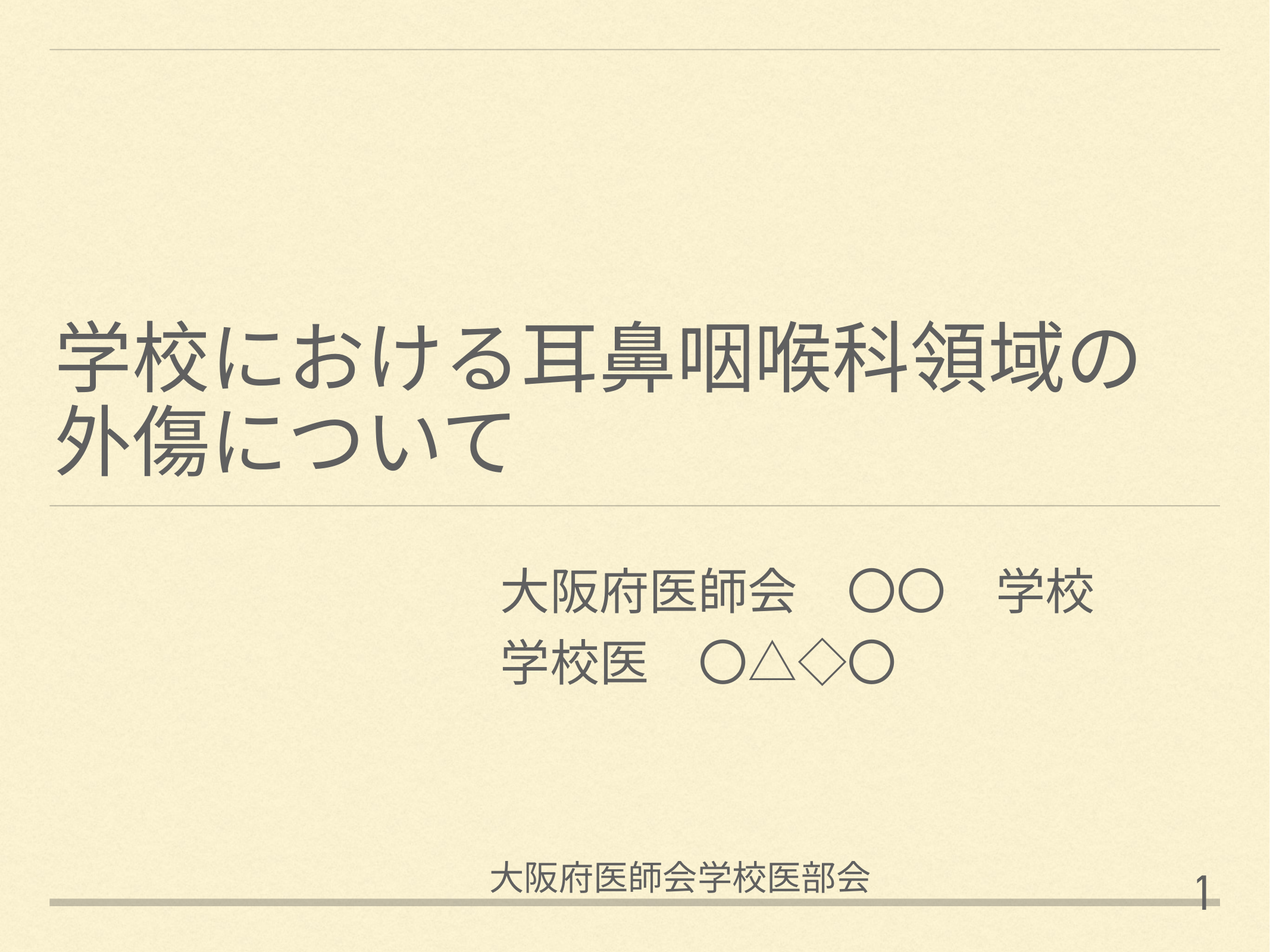

# 学校における耳鼻咽喉科領域の外傷について
　　　　　　　　　大阪府医師会　〇〇　学校
　　　　　　　　　学校医　〇△◇〇
大阪府医師会学校医部会
1